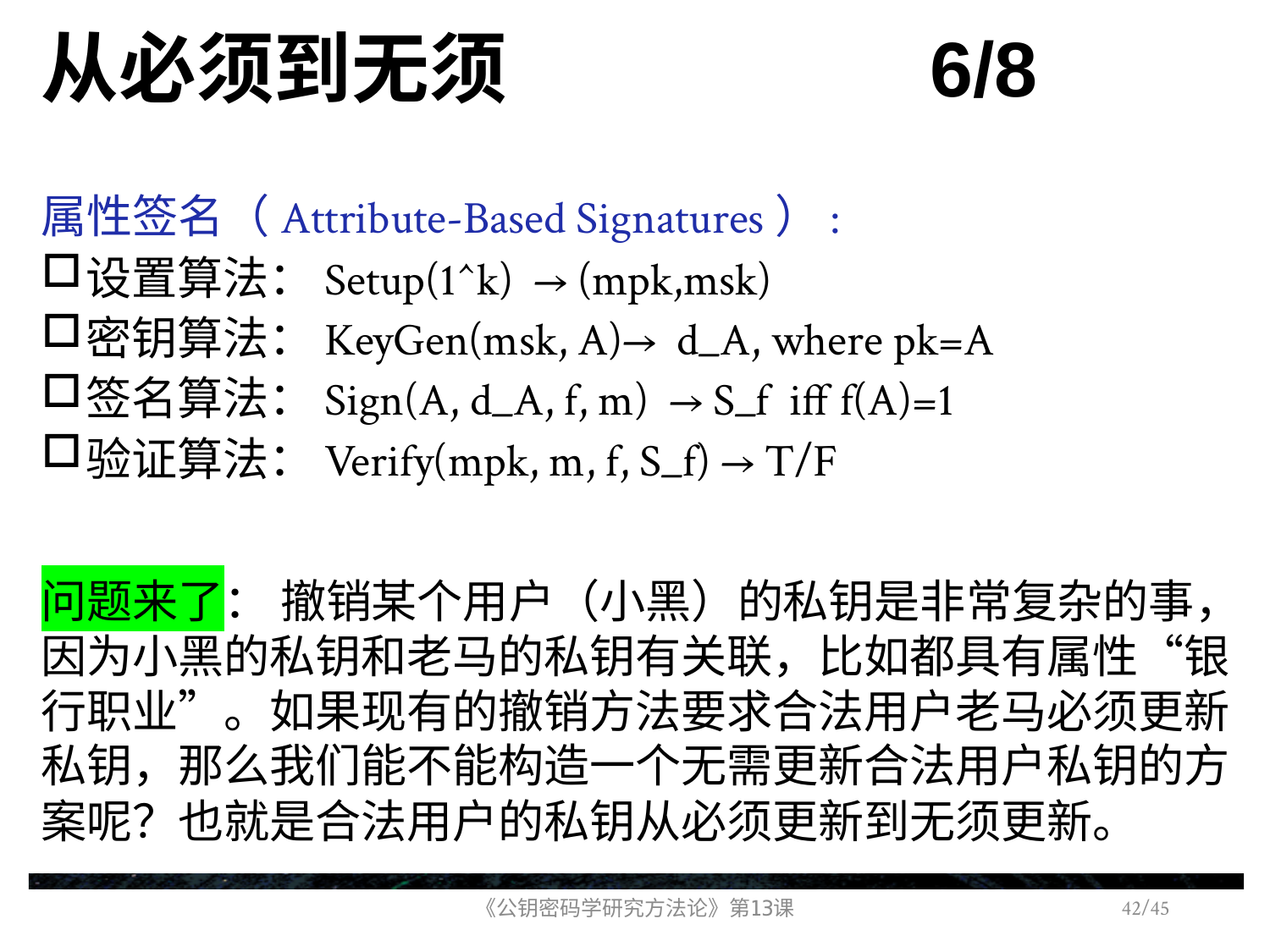

# 从必须到无须                       6/8
属性签名（Attribute-Based Signatures）:
设置算法：Setup(1^k)  → (mpk,msk)
密钥算法：KeyGen(msk, A)→  d_A, where pk=A
签名算法：Sign(A, d_A, f, m)  → S_f  iff f(A)=1
验证算法：Verify(mpk, m, f, S_f) → T/F

问题来了： 撤销某个用户（小黑）的私钥是非常复杂的事，因为小黑的私钥和老马的私钥有关联，比如都具有属性“银行职业”。如果现有的撤销方法要求合法用户老马必须更新私钥，那么我们能不能构造一个无需更新合法用户私钥的方案呢？也就是合法用户的私钥从必须更新到无须更新。
《公钥密码学研究方法论》第13课
42/45